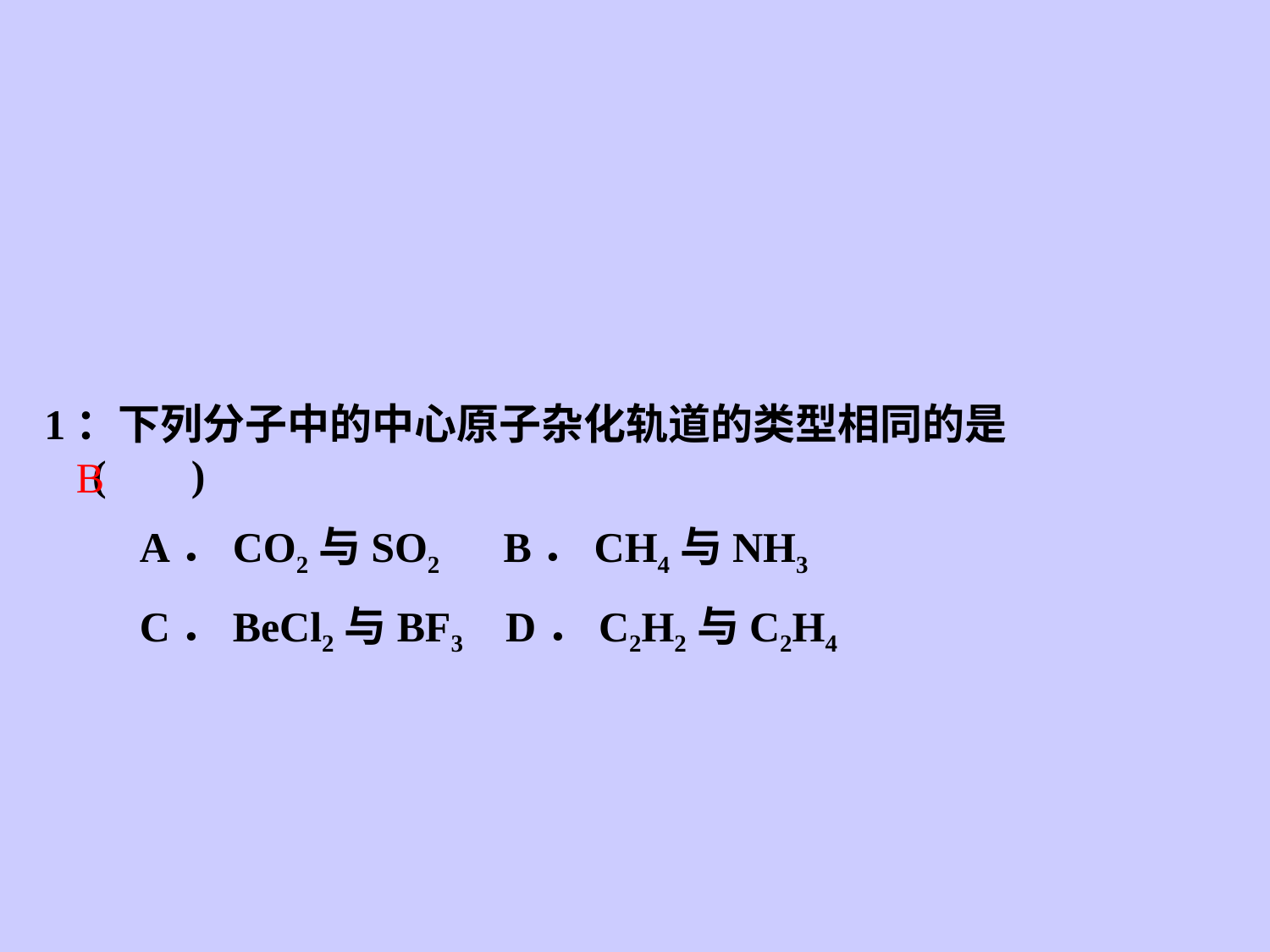

1：下列分子中的中心原子杂化轨道的类型相同的是                     (        )
         A．CO2与SO2      B．CH4与NH3
         C．BeCl2与BF3    D．C2H2与C2H4
B